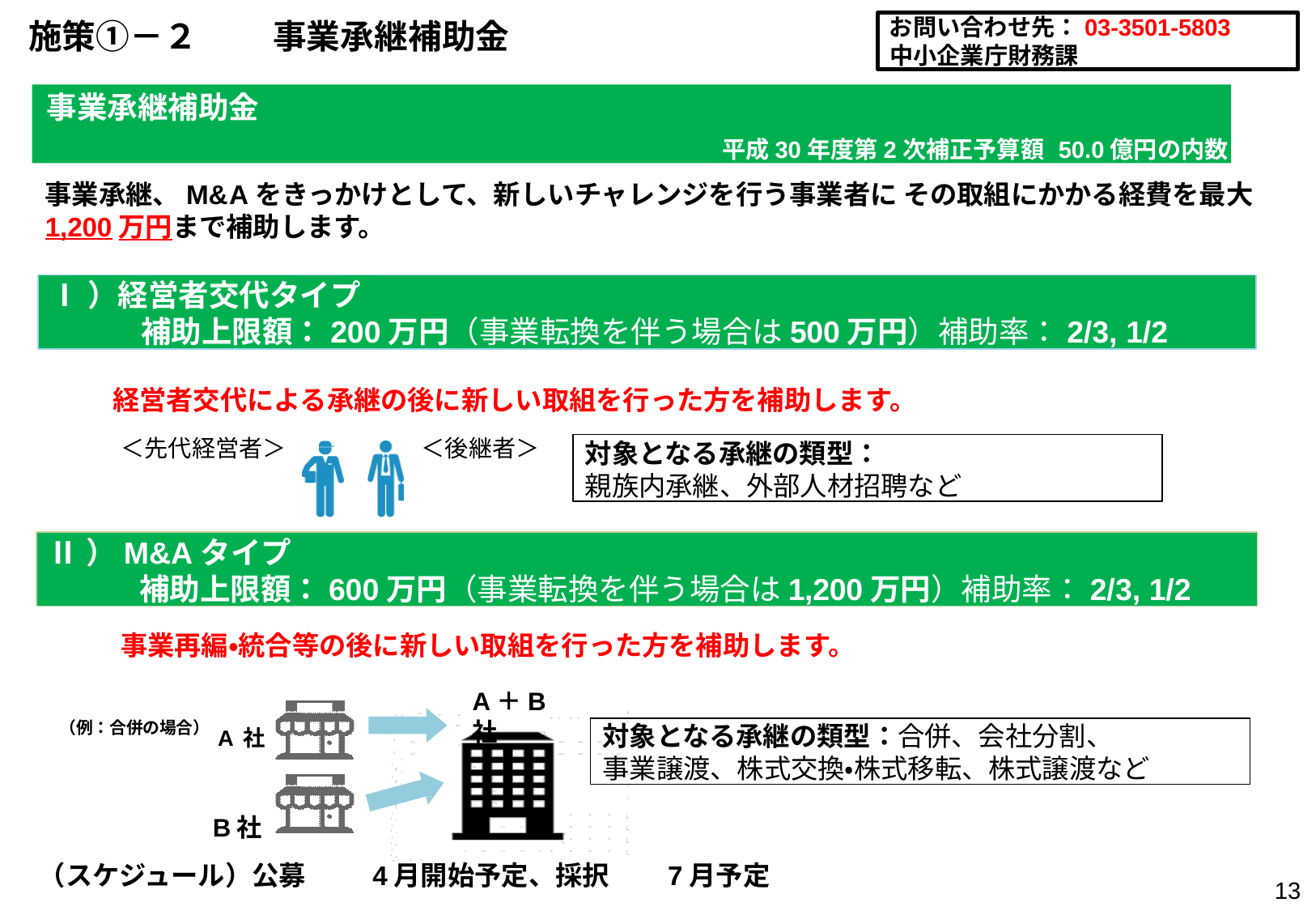

お問い合わせ先：03-3501-5803  中小企業庁財務課
# 施策①－２	事業承継補助金
事業承継補助金
平成30年度第2次補正予算額 50.0億円の内数
事業承継、M&Aをきっかけとして、新しいチャレンジを行う事業者に その取組にかかる経費を最大1,200万円まで補助します。
Ⅰ）経営者交代タイプ
補助上限額：200万円（事業転換を伴う場合は500万円）補助率：2/3, 1/2
経営者交代による承継の後に新しい取組を行った方を補助します。
＜先代経営者＞	＜後継者＞
対象となる承継の類型：
親族内承継、外部人材招聘など

Ⅱ）M&Aタイプ
補助上限額：600万円（事業転換を伴う場合は1,200万円）補助率：2/3, 1/2
事業再編・統合等の後に新しい取組を行った方を補助します。
A＋B社
（例：合併の場合） A社

B社

対象となる承継の類型：合併、会社分割、
事業譲渡、株式交換・株式移転、株式譲渡など

（スケジュール）公募
4月開始予定、採択	7月予定
13